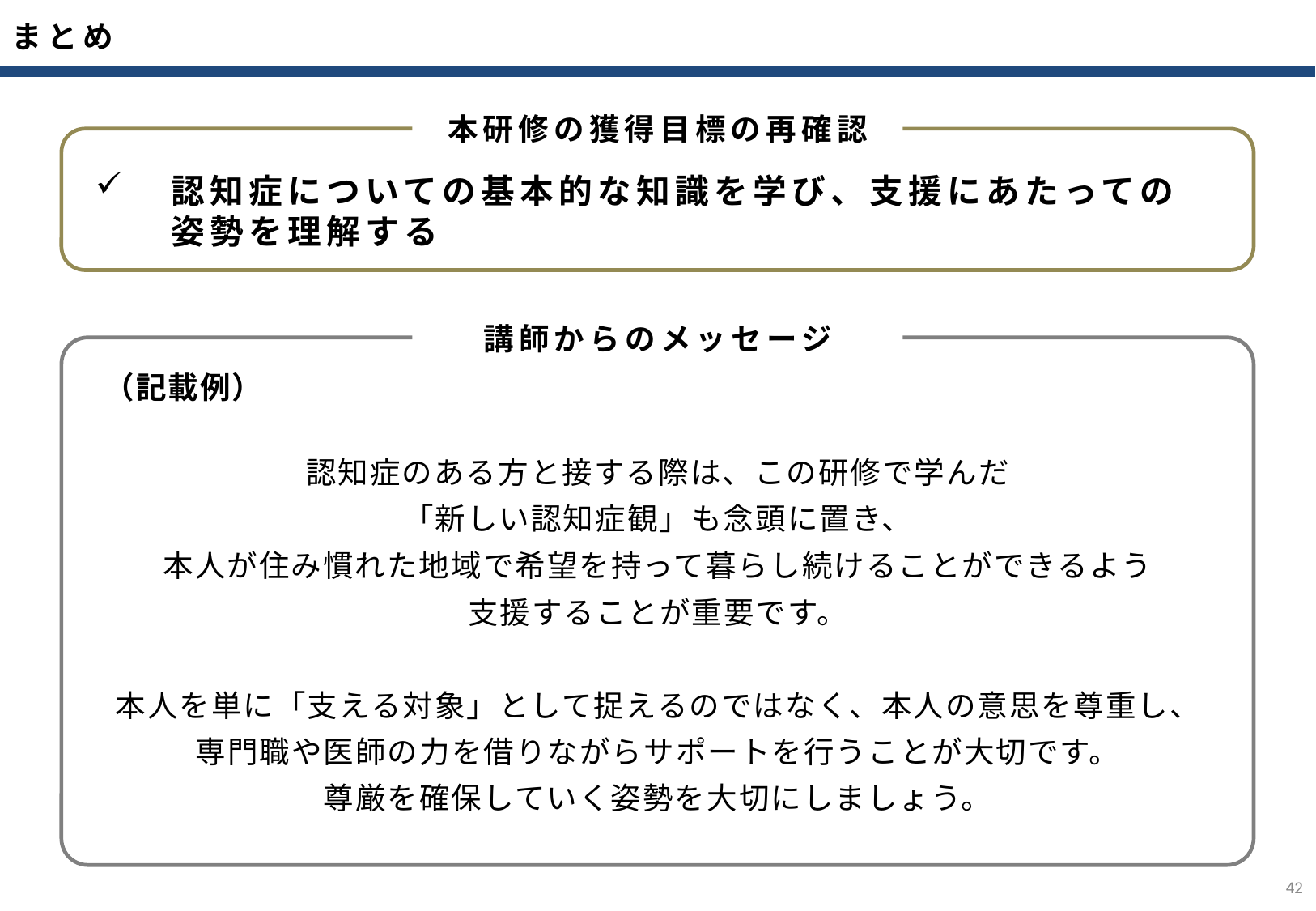

まとめ
本研修の獲得目標の再確認

認知症についての基本的な知識を学び、支援にあたっての
姿勢を理解する
講師からのメッセージ

（記載例）
認知症のある方と接する際は、この研修で学んだ
「新しい認知症観」も念頭に置き、
本人が住み慣れた地域で希望を持って暮らし続けることができるよう
支援することが重要です。

本人を単に「支える対象」として捉えるのではなく、本人の意思を尊重し、
専門職や医師の力を借りながらサポートを行うことが大切です。
尊厳を確保していく姿勢を大切にしましょう。
42